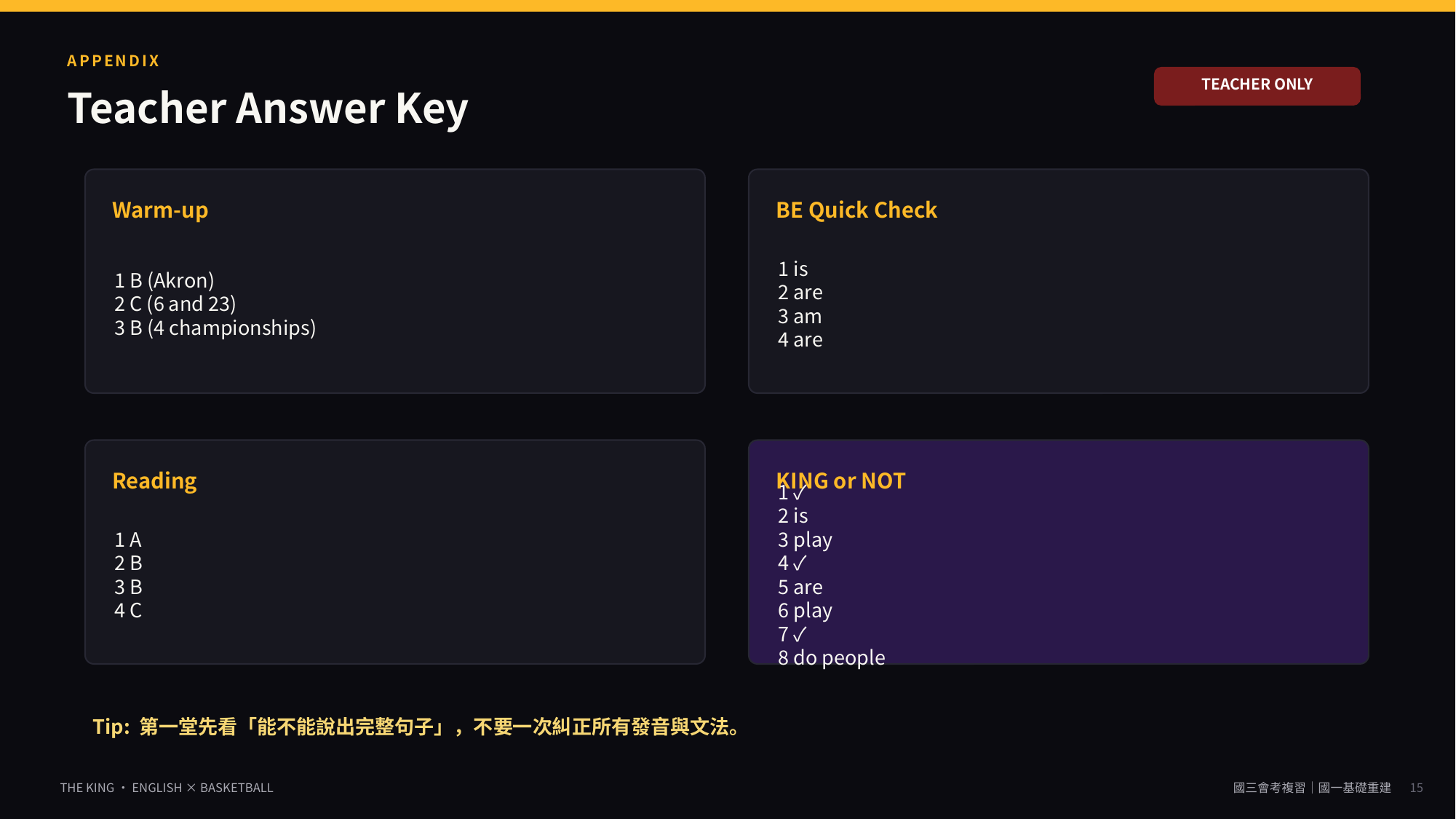

APPENDIX

TEACHER ONLY
Teacher Answer Key

Warm-up
BE Quick Check
1 B (Akron)
2 C (6 and 23)
3 B (4 championships)
1 is
2 are
3 am
4 are

Reading
KING or NOT
1 A
2 B
3 B
4 C
1 ✓
2 is
3 play
4 ✓
5 are
6 play
7 ✓
8 do people
Tip: 第一堂先看「能不能說出完整句子」，不要一次糾正所有發音與文法。
15